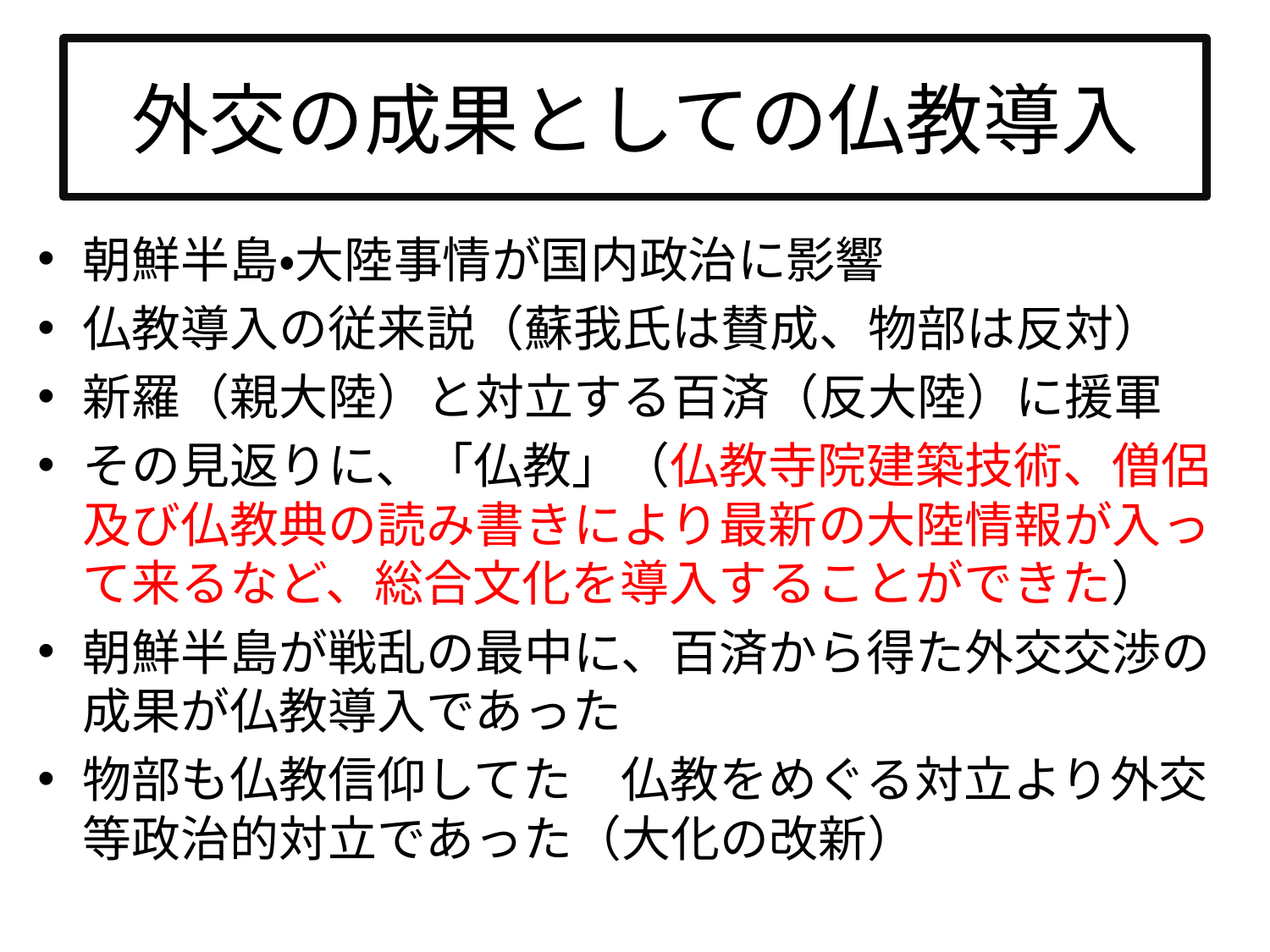

# 外交の成果としての仏教導入
朝鮮半島・大陸事情が国内政治に影響
仏教導入の従来説（蘇我氏は賛成、物部は反対）
新羅（親大陸）と対立する百済（反大陸）に援軍
その見返りに、「仏教」（仏教寺院建築技術、僧侶及び仏教典の読み書きにより最新の大陸情報が入って来るなど、総合文化を導入することができた）
朝鮮半島が戦乱の最中に、百済から得た外交交渉の成果が仏教導入であった
物部も仏教信仰してた　仏教をめぐる対立より外交等政治的対立であった（大化の改新）